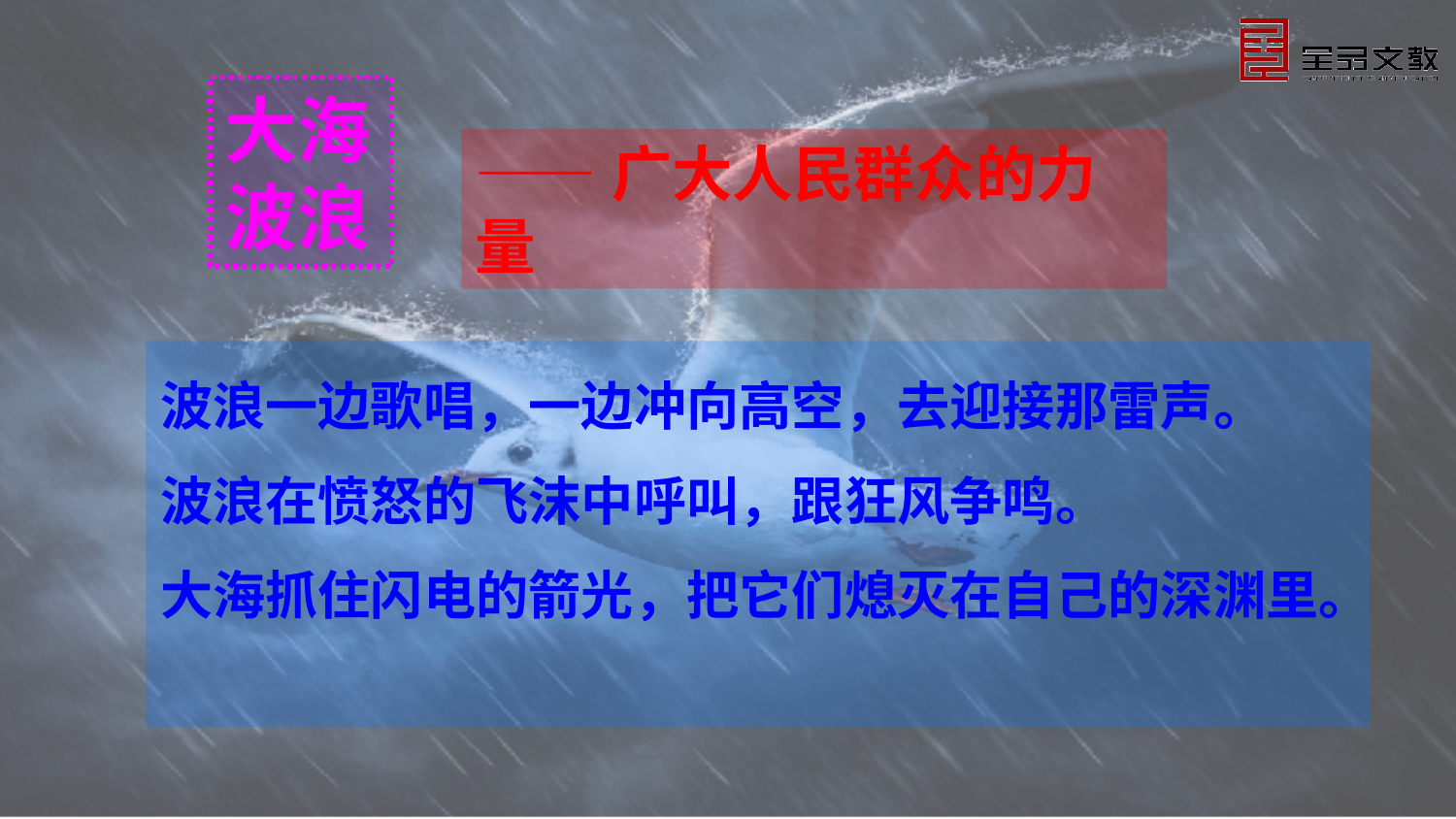

大海波浪

——广大人民群众的力量
波浪一边歌唱，一边冲向高空，去迎接那雷声。
波浪在愤怒的飞沫中呼叫，跟狂风争鸣。
大海抓住闪电的箭光，把它们熄灭在自己的深渊里。